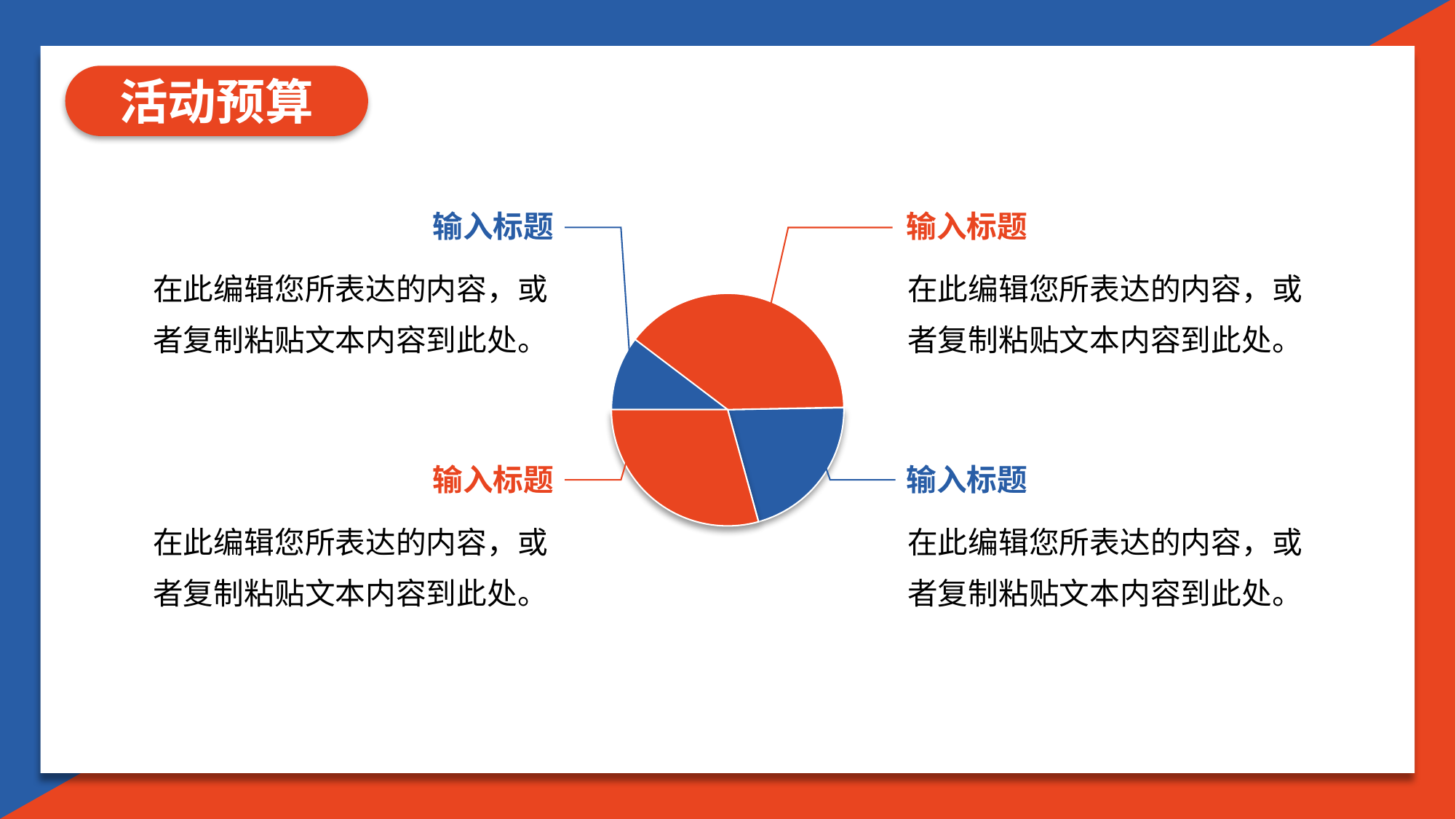

活动预算
输入标题
在此编辑您所表达的内容，或者复制粘贴文本内容到此处。
输入标题
在此编辑您所表达的内容，或者复制粘贴文本内容到此处。

输入标题
在此编辑您所表达的内容，或者复制粘贴文本内容到此处。
输入标题
在此编辑您所表达的内容，或者复制粘贴文本内容到此处。